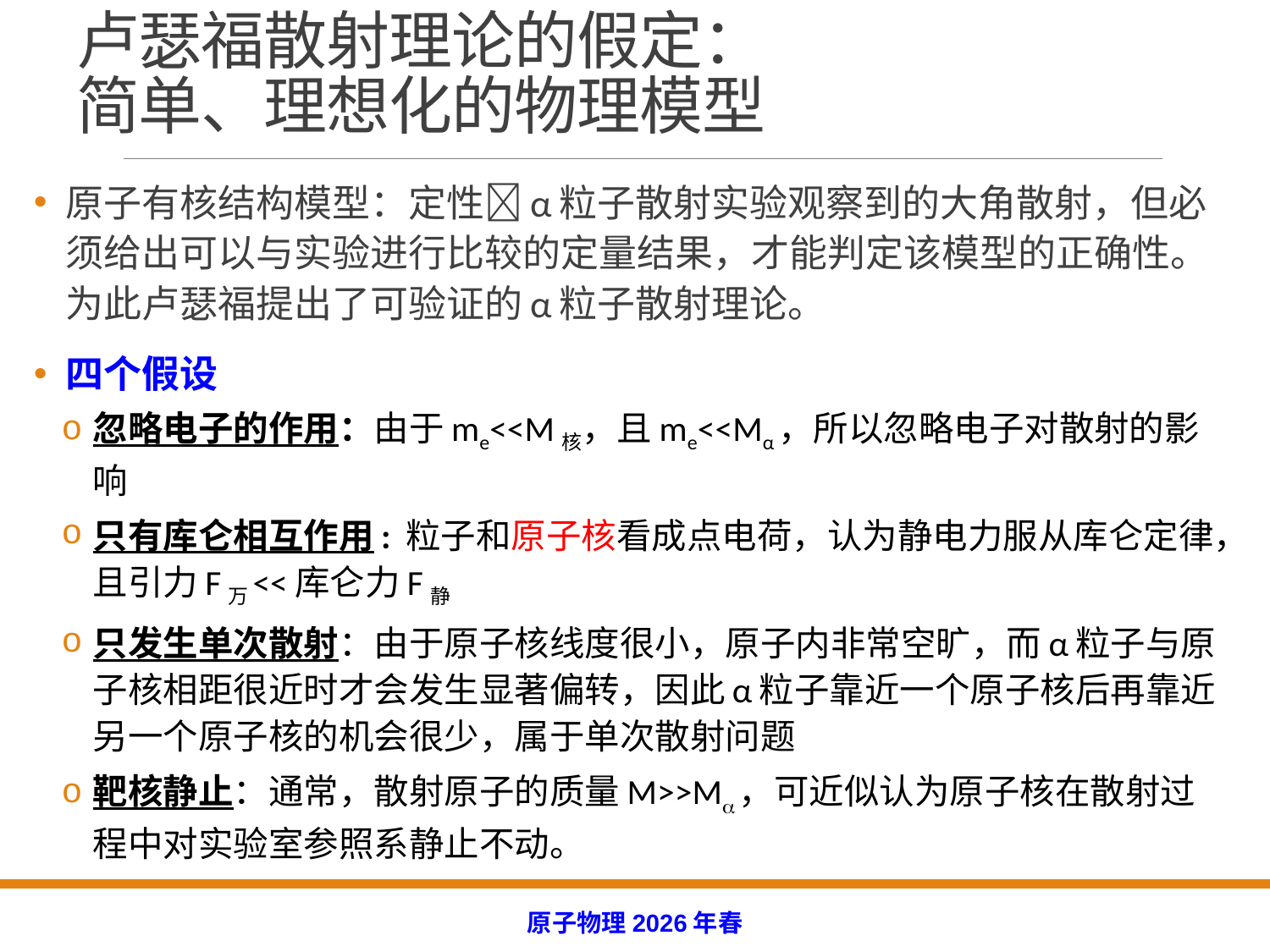

# 卢瑟福散射理论的假定： 简单、理想化的物理模型
原子有核结构模型：定性⇒α粒子散射实验观察到的大角散射，但必须给出可以与实验进行比较的定量结果，才能判定该模型的正确性。为此卢瑟福提出了可验证的α粒子散射理论。
四个假设
忽略电子的作用：由于me<<M核，且me<<Mα，所以忽略电子对散射的影响
只有库仑相互作用: 粒子和原子核看成点电荷，认为静电力服从库仑定律，且引力F万<<库仑力F静
只发生单次散射：由于原子核线度很小，原子内非常空旷，而α粒子与原子核相距很近时才会发生显著偏转，因此α粒子靠近一个原子核后再靠近另一个原子核的机会很少，属于单次散射问题
靶核静止：通常，散射原子的质量M>>Mα，可近似认为原子核在散射过程中对实验室参照系静止不动。
原子物理2026年春
51